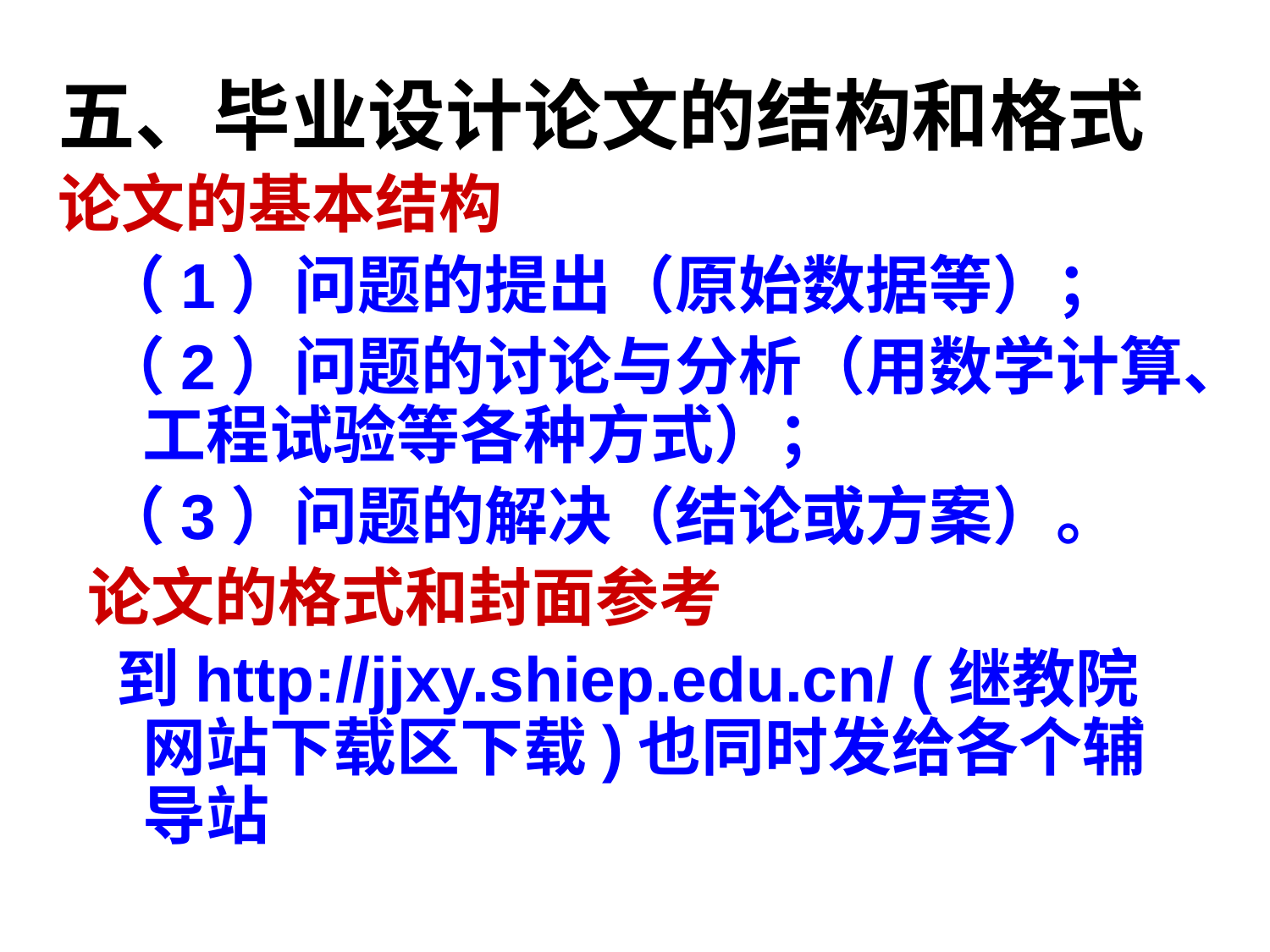

# 五、毕业设计论文的结构和格式
论文的基本结构
  （1）问题的提出（原始数据等）；
  （2）问题的讨论与分析（用数学计算、工程试验等各种方式）；
  （3）问题的解决（结论或方案）。
 论文的格式和封面参考
   到http://jjxy.shiep.edu.cn/ (继教院网站下载区下载)也同时发给各个辅导站